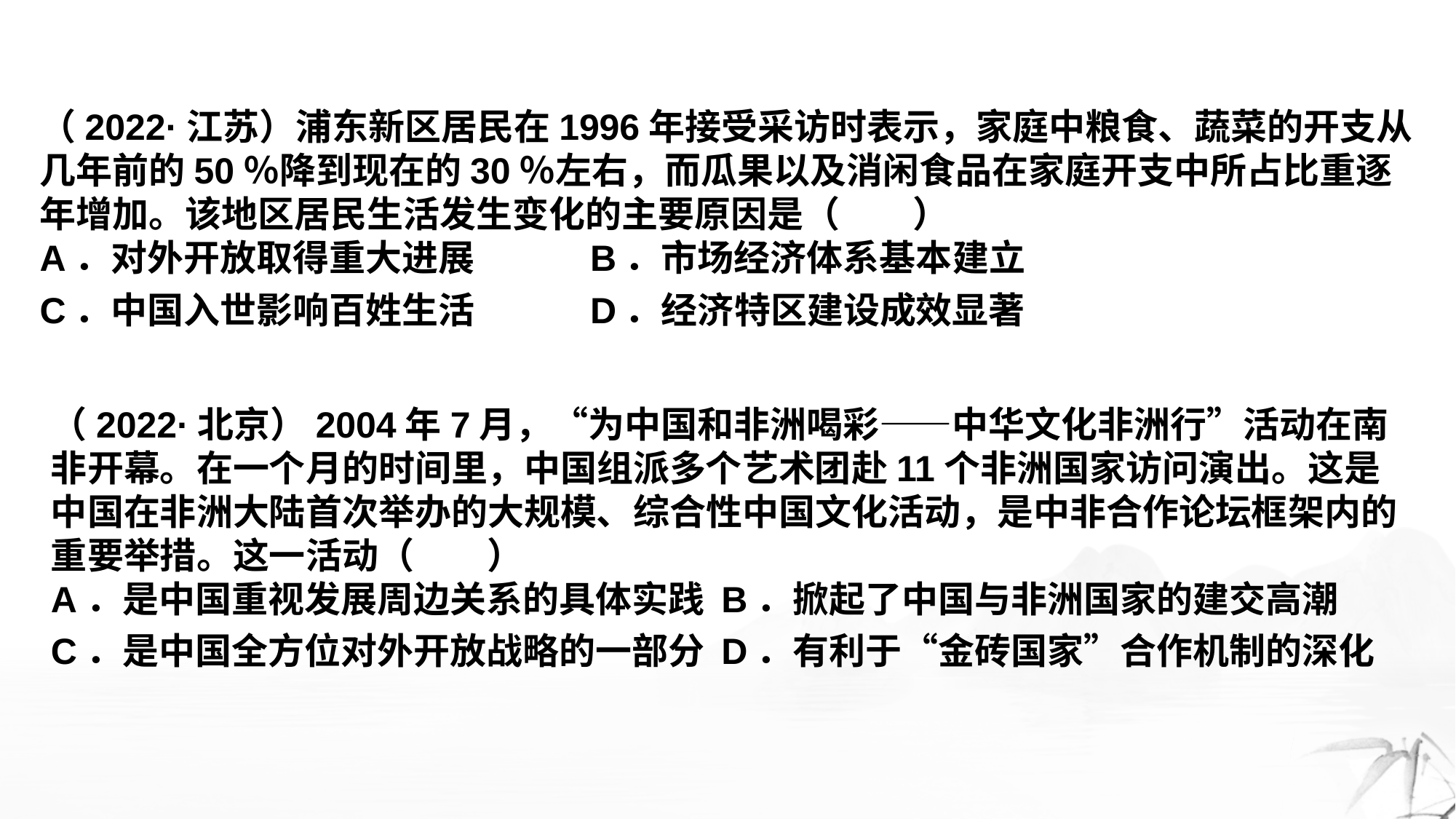

（2022·江苏）浦东新区居民在1996年接受采访时表示，家庭中粮食、蔬菜的开支从几年前的50％降到现在的30％左右，而瓜果以及消闲食品在家庭开支中所占比重逐年增加。该地区居民生活发生变化的主要原因是（　　）
A．对外开放取得重大进展             B．市场经济体系基本建立
C．中国入世影响百姓生活             D．经济特区建设成效显著
（2022·北京）2004年7月，“为中国和非洲喝彩——中华文化非洲行”活动在南非开幕。在一个月的时间里，中国组派多个艺术团赴11个非洲国家访问演出。这是中国在非洲大陆首次举办的大规模、综合性中国文化活动，是中非合作论坛框架内的重要举措。这一活动（　　）
A．是中国重视发展周边关系的具体实践 B．掀起了中国与非洲国家的建交高潮
C．是中国全方位对外开放战略的一部分 D．有利于“金砖国家”合作机制的深化